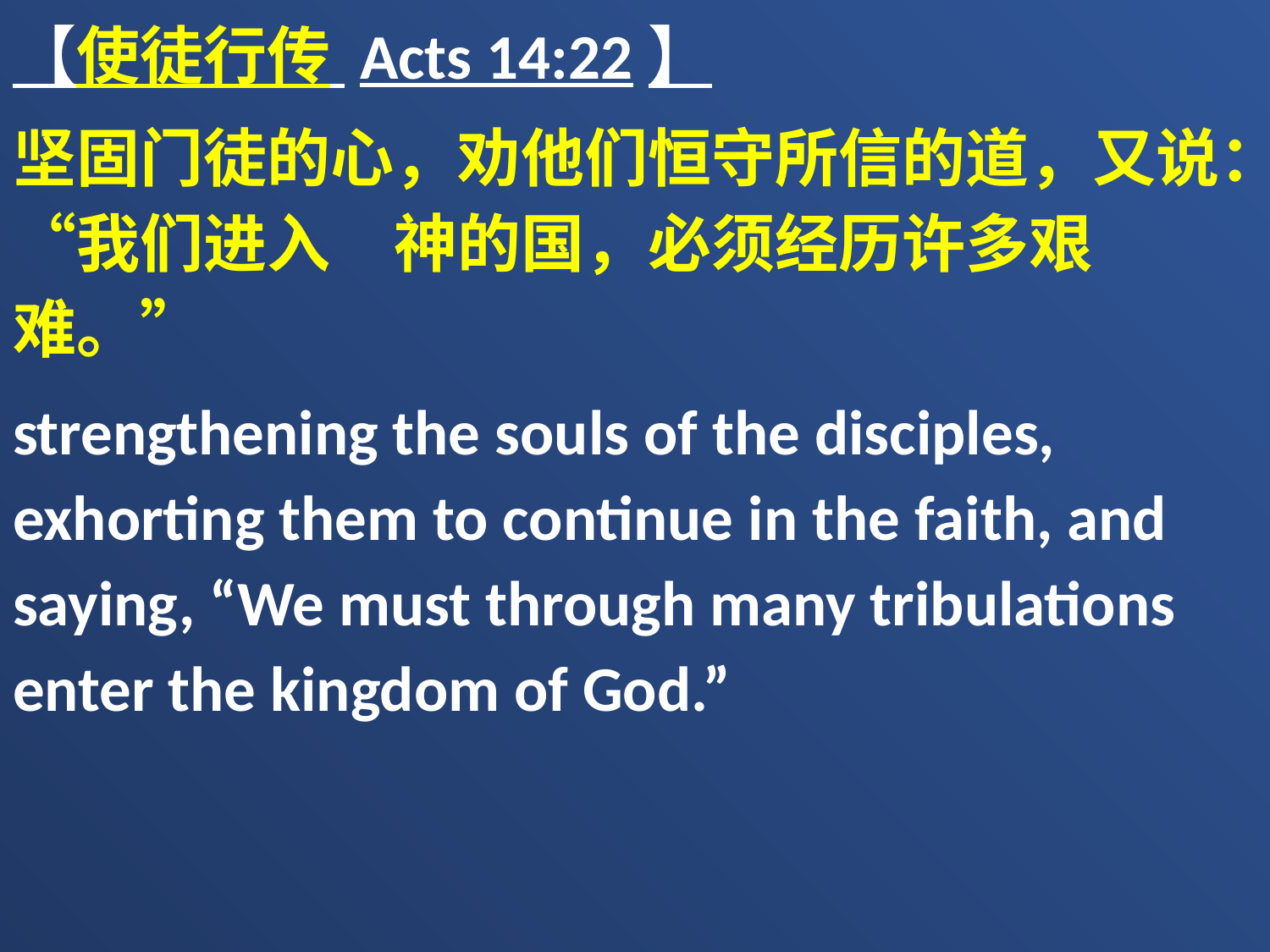

【使徒行传 Acts 14:22】
坚固门徒的心，劝他们恒守所信的道，又说：“我们进入　神的国，必须经历许多艰难。”
strengthening the souls of the disciples, exhorting them to continue in the faith, and saying, “We must through many tribulations enter the kingdom of God.”